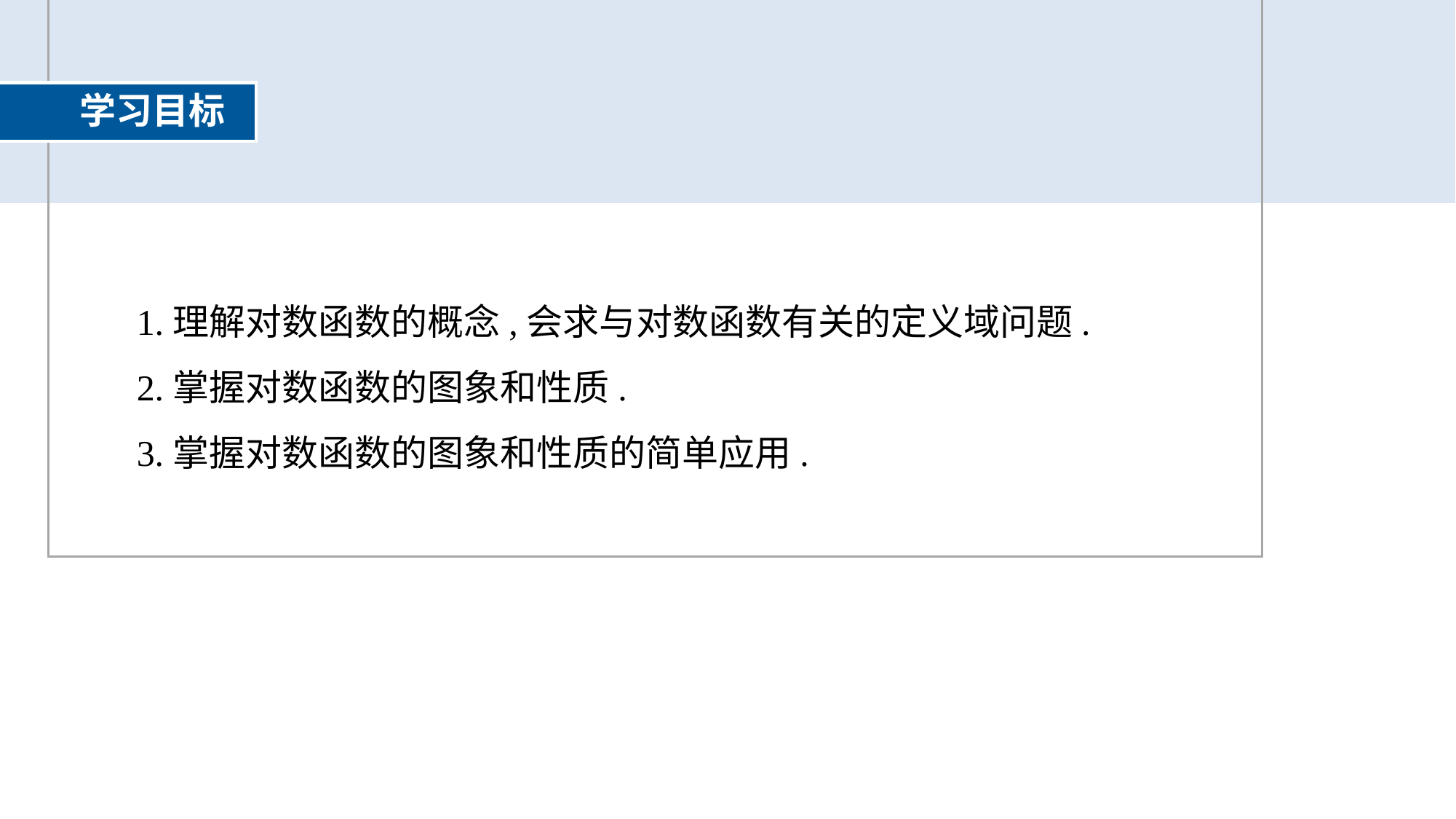

学习目标

1.理解对数函数的概念,会求与对数函数有关的定义域问题.
2.掌握对数函数的图象和性质.
3.掌握对数函数的图象和性质的简单应用.